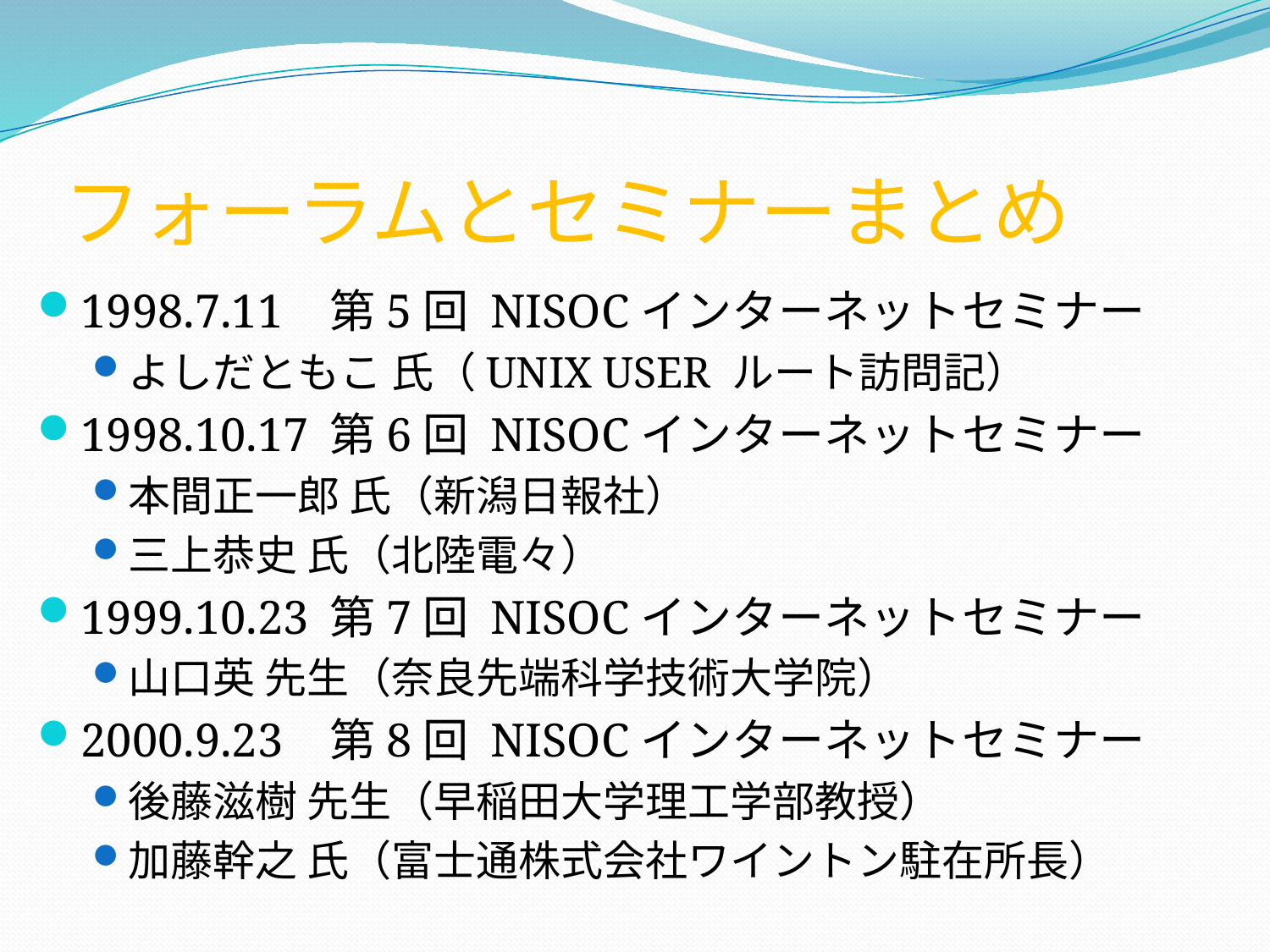

# フォーラムとセミナーまとめ
1998.7.11	第5回 NISOCインターネットセミナー
よしだともこ 氏（UNIX USER ルート訪問記）
1998.10.17	第6回 NISOCインターネットセミナー
本間正一郎 氏（新潟日報社）
三上恭史 氏（北陸電々）
1999.10.23	第7回 NISOCインターネットセミナー
山口英 先生（奈良先端科学技術大学院）
2000.9.23 	第8回 NISOCインターネットセミナー
後藤滋樹 先生（早稲田大学理工学部教授）
加藤幹之 氏（富士通株式会社ワイントン駐在所長）